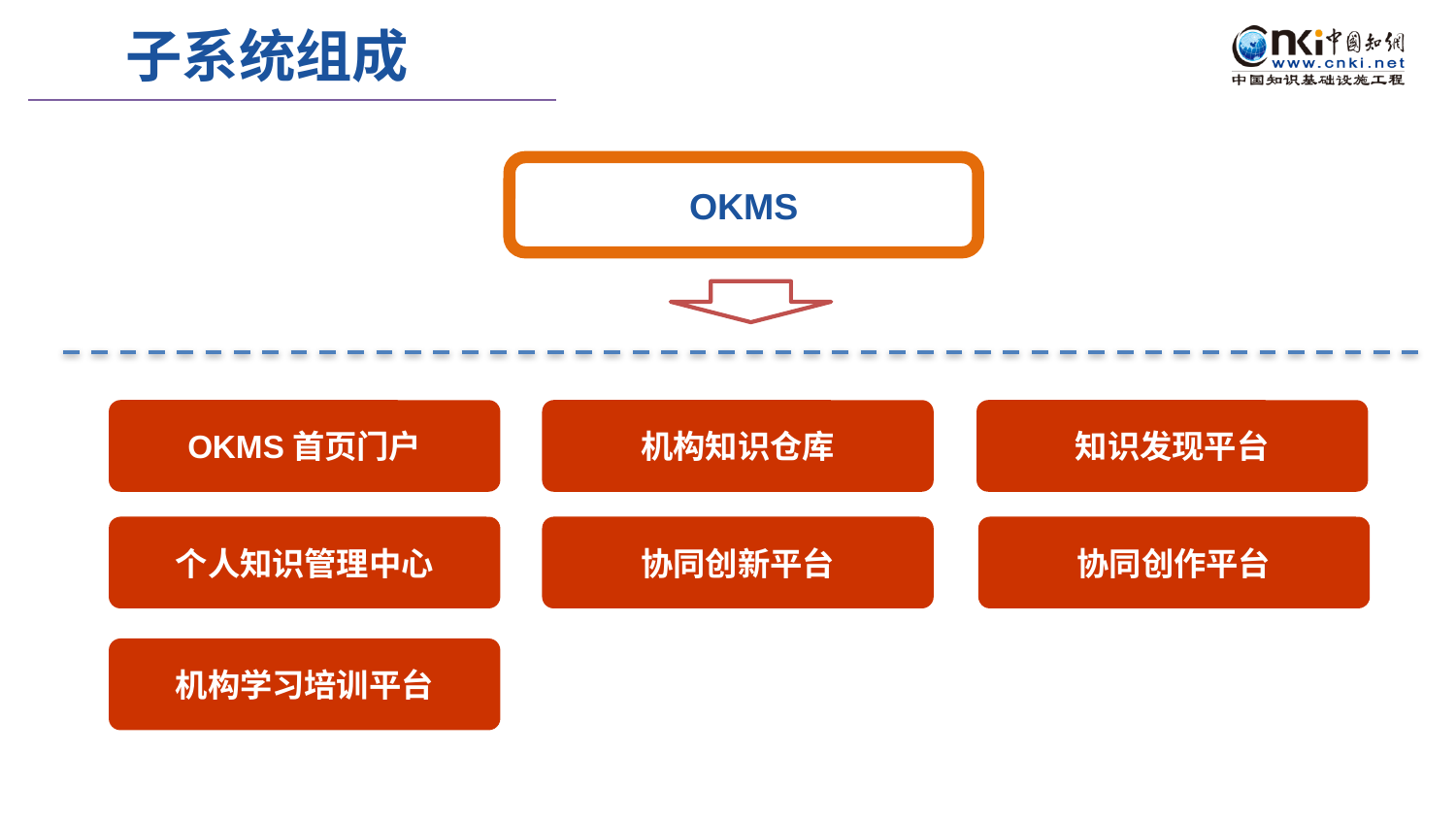

子系统组成
OKMS

OKMS首页门户
机构知识仓库
知识发现平台
个人知识管理中心
协同创新平台
协同创作平台
机构学习培训平台